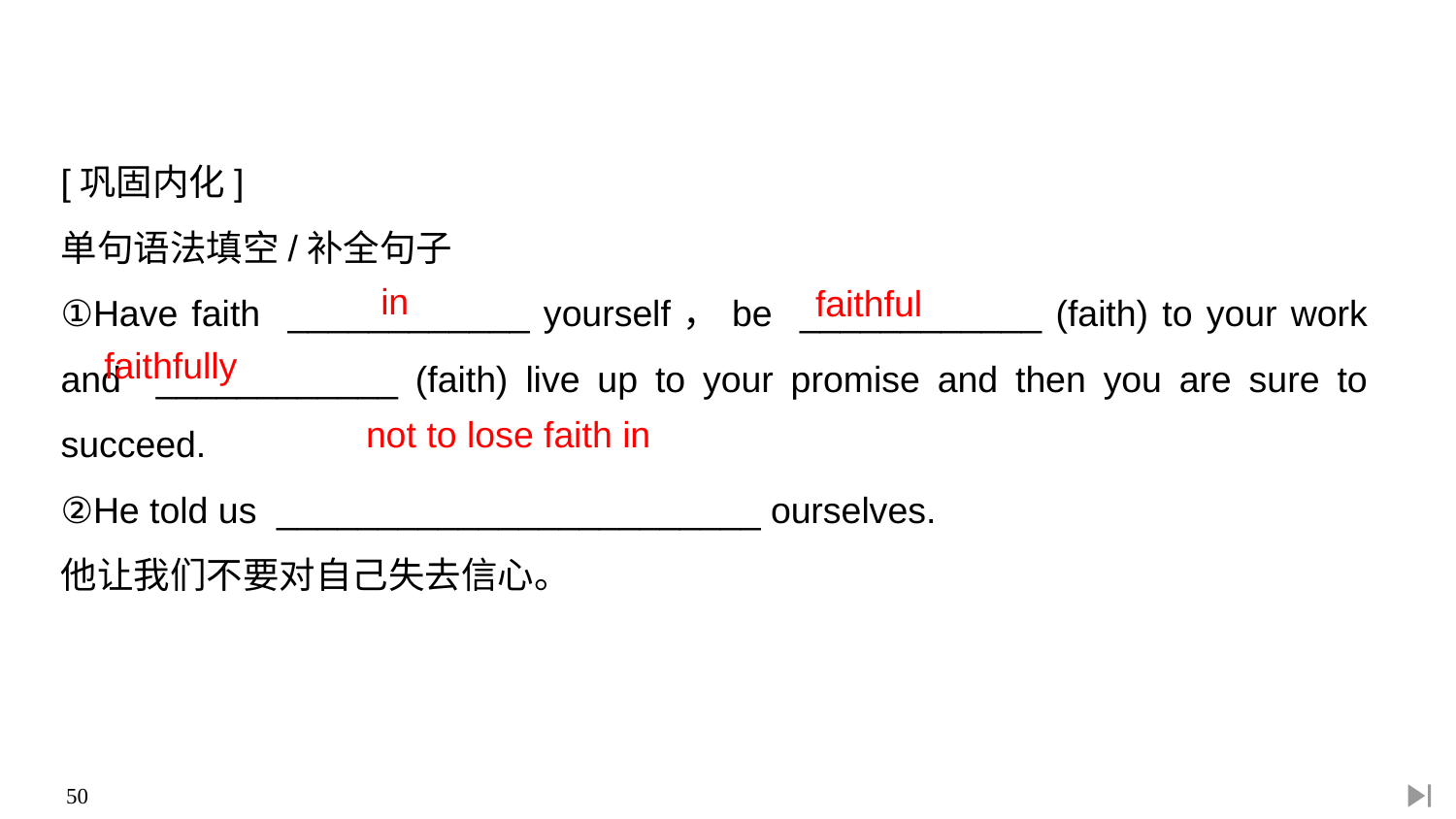

[巩固内化]
单句语法填空/补全句子
①Have faith  ____________ yourself，be  ____________ (faith) to your work and  ____________ (faith) live up to your promise and then you are sure to succeed.
②He told us  ________________________ ourselves.
他让我们不要对自己失去信心。
in
faithful
faithfully
not to lose faith in